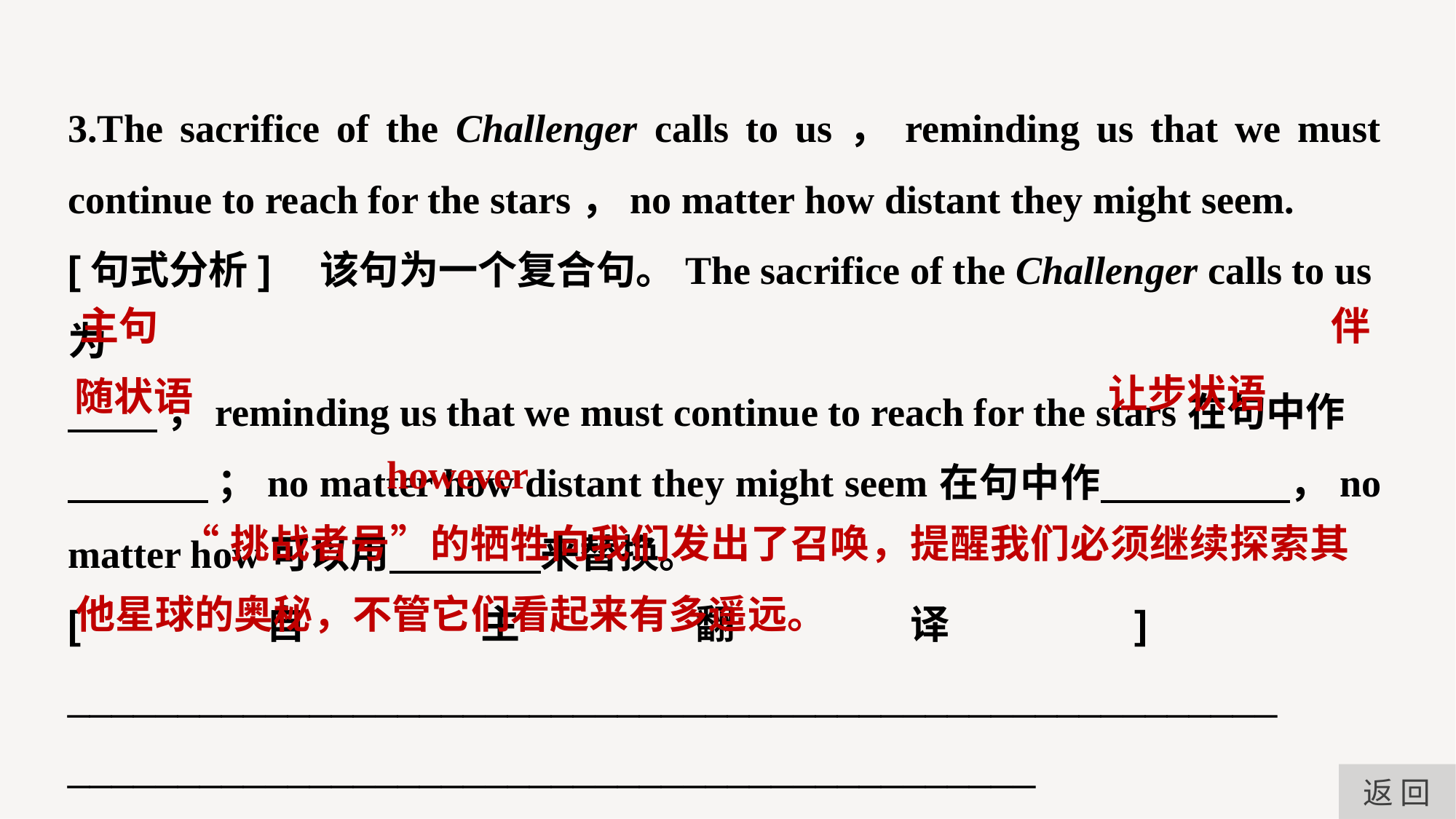

3.The sacrifice of the Challenger calls to us，reminding us that we must continue to reach for the stars，no matter how distant they might seem.
[句式分析]　该句为一个复合句。The sacrifice of the Challenger calls to us为
          ，reminding us that we must continue to reach for the stars在句中作
              ；no matter how distant they might seem在句中作                   ，no matter how可以用                 来替换。
[自主翻译]　_______________________________________________________
____________________________________________
主句
伴
让步状语
随状语
however
           “挑战者号”的牺牲向我们发出了召唤，提醒我们必须继续探索其他星球的奥秘，不管它们看起来有多遥远。
返 回